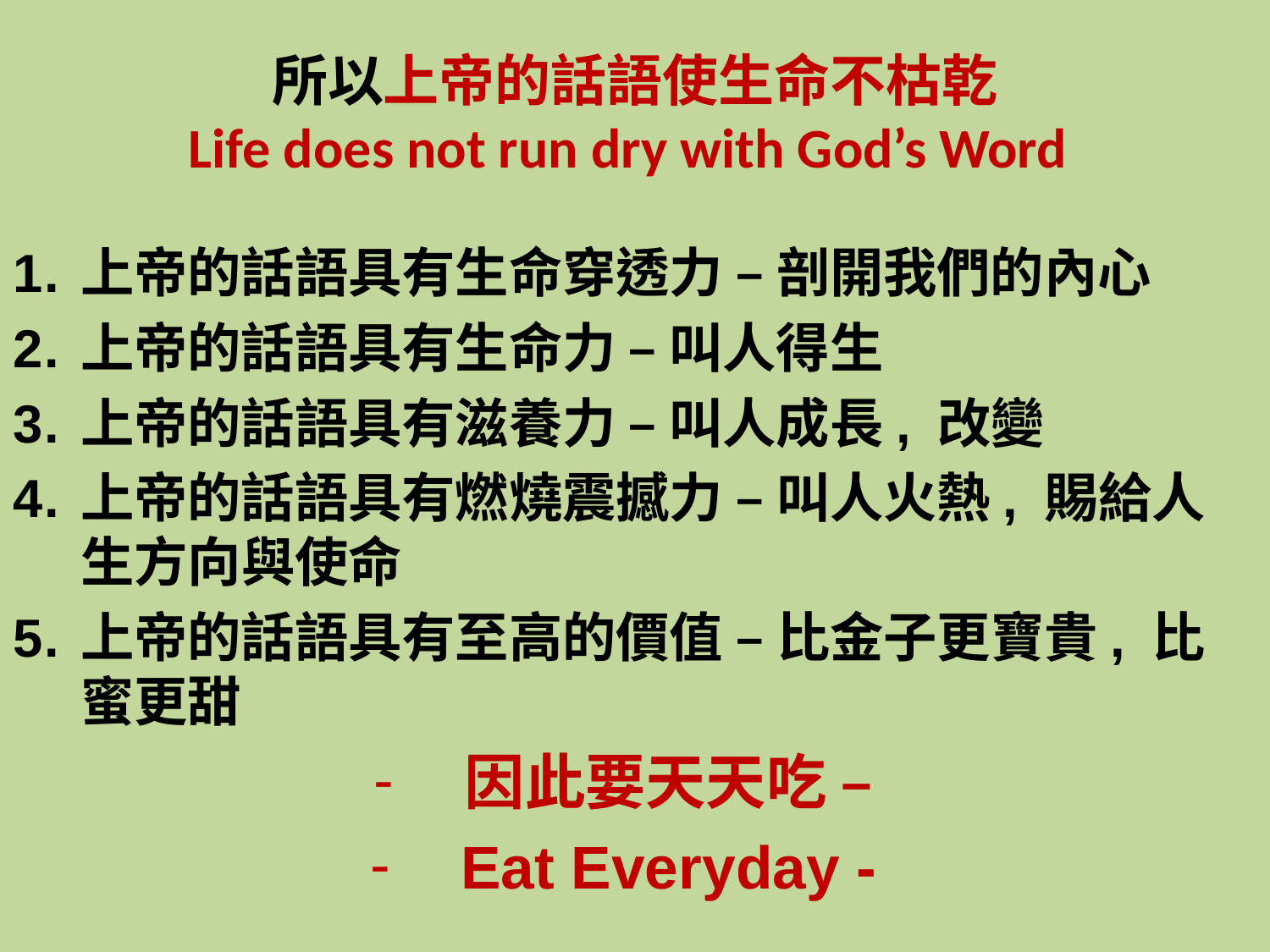

# 所以上帝的話語使生命不枯乾 Life does not run dry with God’s Word
上帝的話語具有生命穿透力 – 剖開我們的內心
上帝的話語具有生命力 – 叫人得生
上帝的話語具有滋養力 – 叫人成長, 改變
上帝的話語具有燃燒震撼力 – 叫人火熱, 賜給人生方向與使命
上帝的話語具有至高的價值 – 比金子更寶貴, 比蜜更甜
因此要天天吃 –
Eat Everyday -